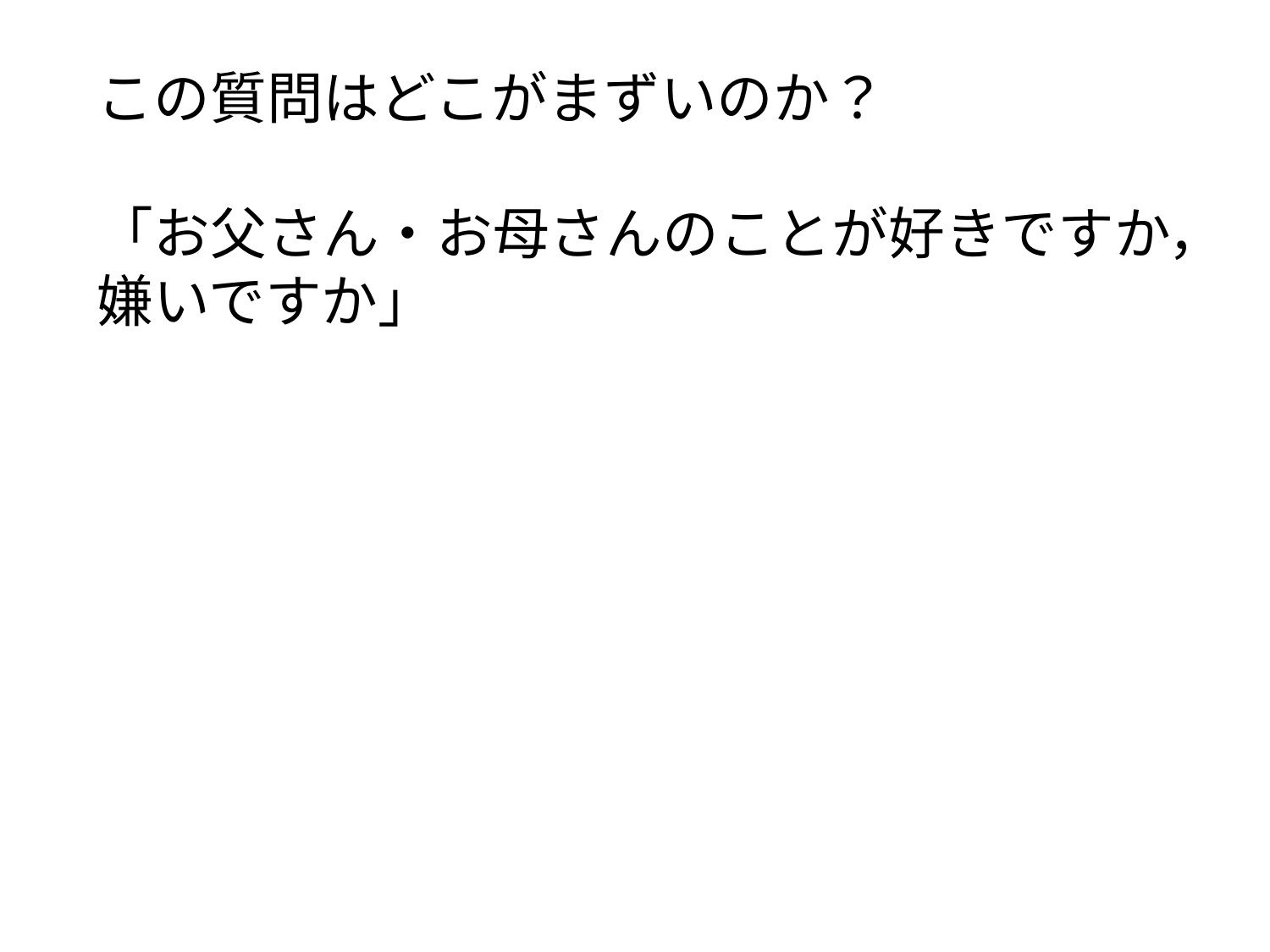

この質問はどこがまずいのか？

「お父さん・お母さんのことが好きですか，嫌いですか」